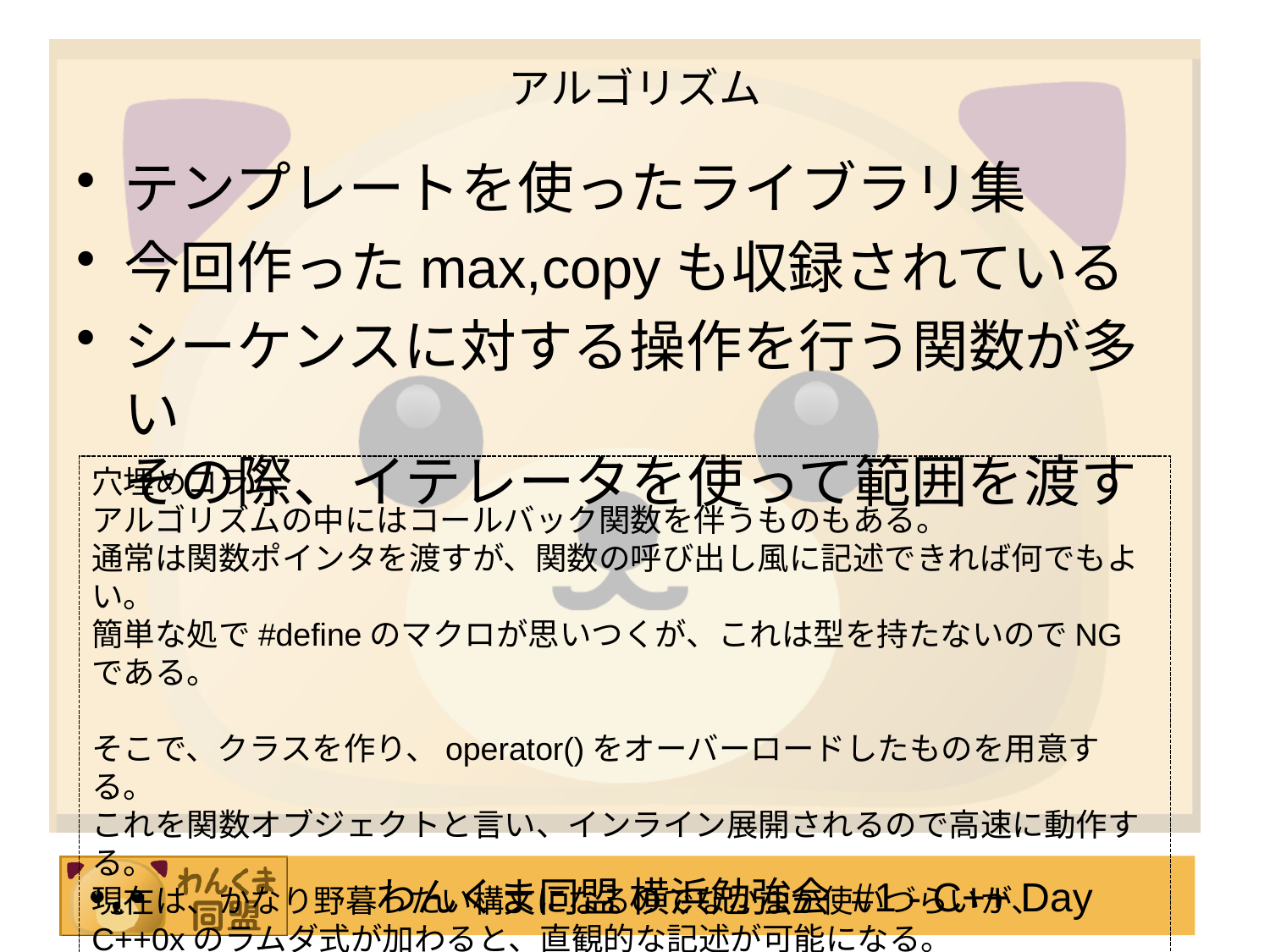

# アルゴリズム
テンプレートを使ったライブラリ集
今回作ったmax,copyも収録されている
シーケンスに対する操作を行う関数が多い
その際、イテレータを使って範囲を渡す
穴埋めコラム
アルゴリズムの中にはコールバック関数を伴うものもある。
通常は関数ポインタを渡すが、関数の呼び出し風に記述できれば何でもよい。
簡単な処で#defineのマクロが思いつくが、これは型を持たないのでNGである。

そこで、クラスを作り、operator()をオーバーロードしたものを用意する。
これを関数オブジェクトと言い、インライン展開されるので高速に動作する。
現在は、かなり野暮ったい構文になるのでなかなか使いづらいが、
C++0xのラムダ式が加わると、直観的な記述が可能になる。